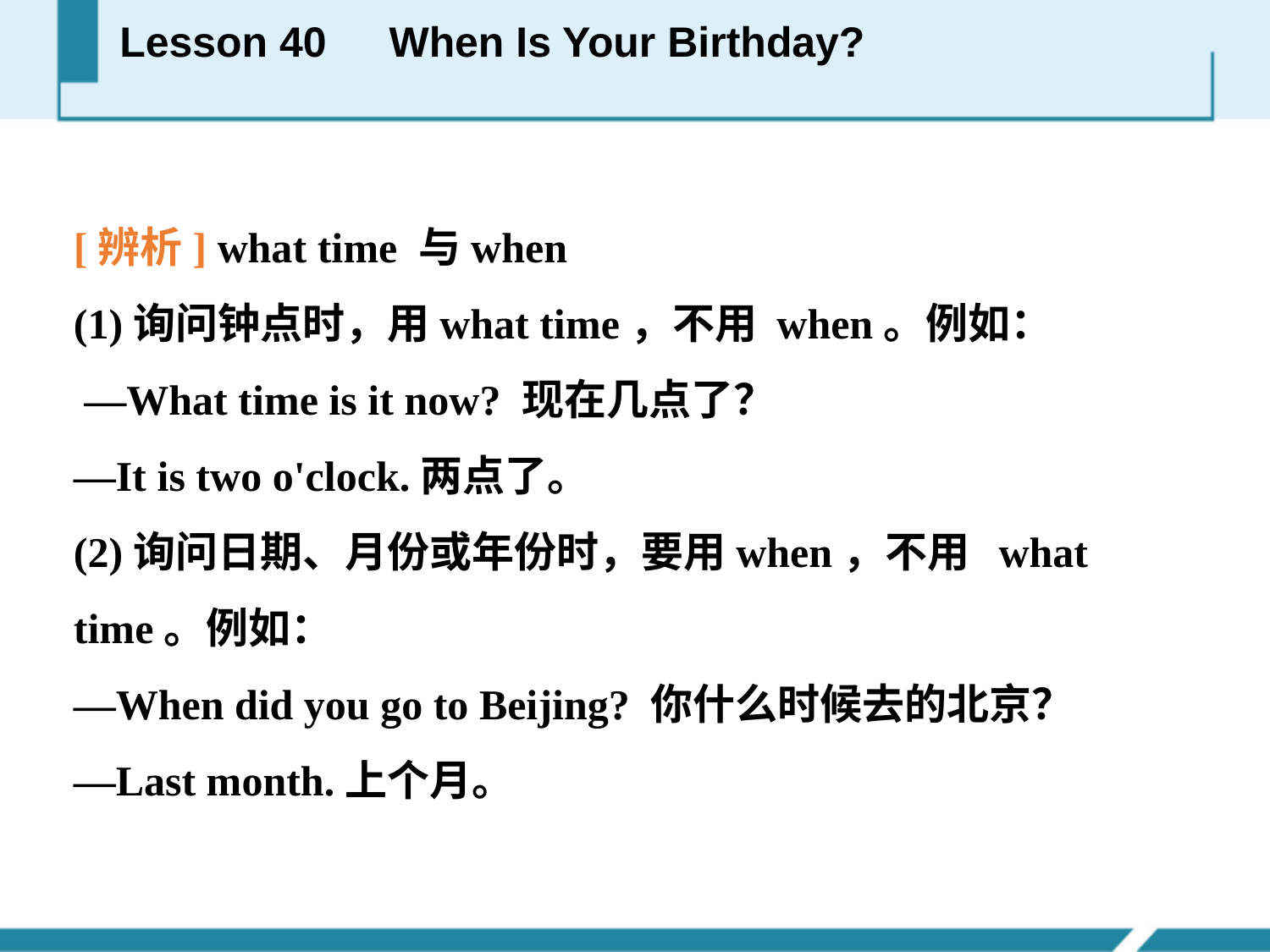

Lesson 40　When Is Your Birthday?
[辨析] what time 与when
(1)询问钟点时，用what time，不用 when。例如：
 —What time is it now? 现在几点了？
—It is two o'clock.两点了。
(2)询问日期、月份或年份时，要用when，不用  what time。例如：
—When did you go to Beijing? 你什么时候去的北京？
—Last month.上个月。